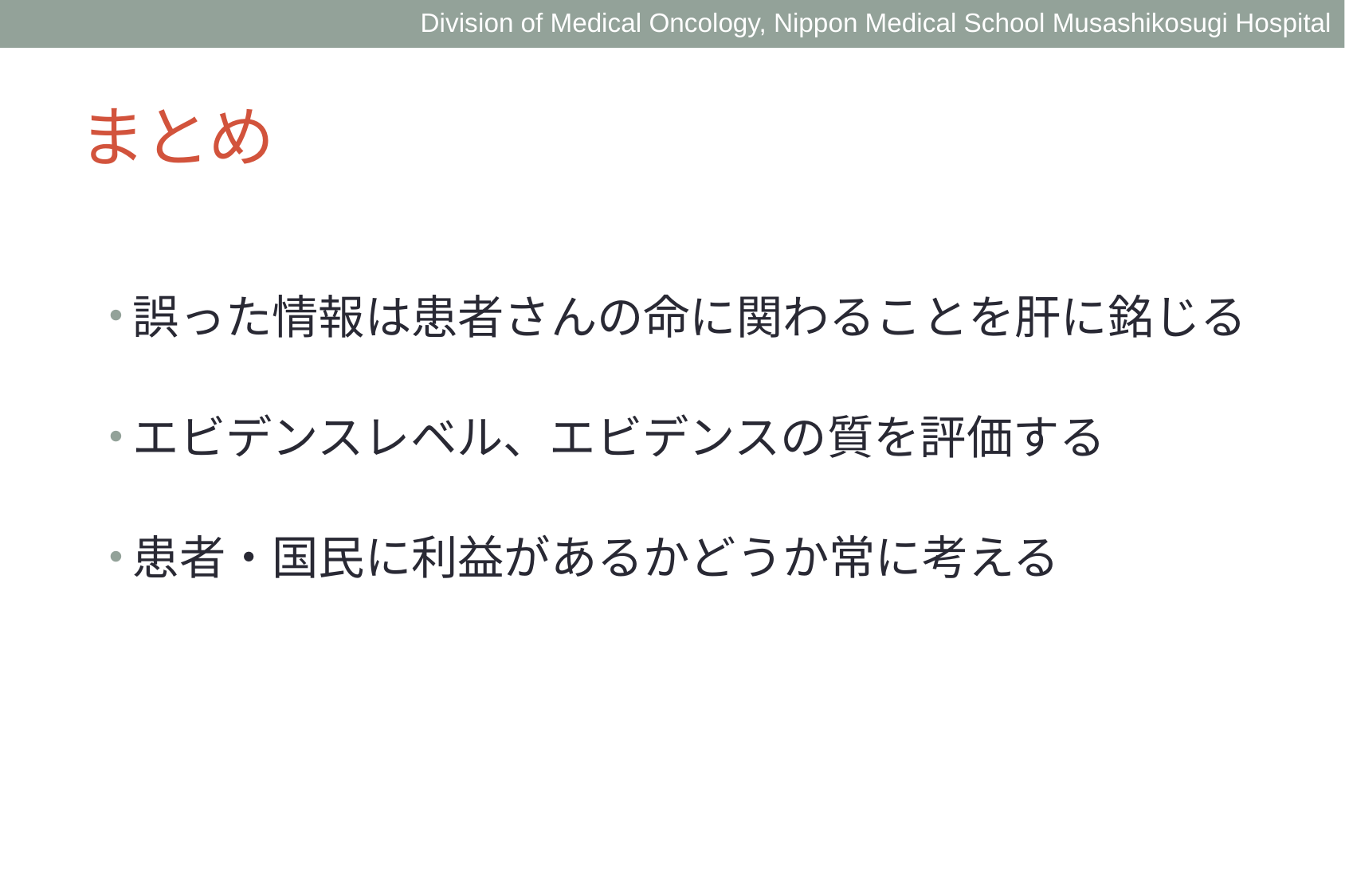

Division of Medical Oncology, Nippon Medical School Musashikosugi Hospital
# まとめ
誤った情報は患者さんの命に関わることを肝に銘じる
エビデンスレベル、エビデンスの質を評価する
患者・国民に利益があるかどうか常に考える